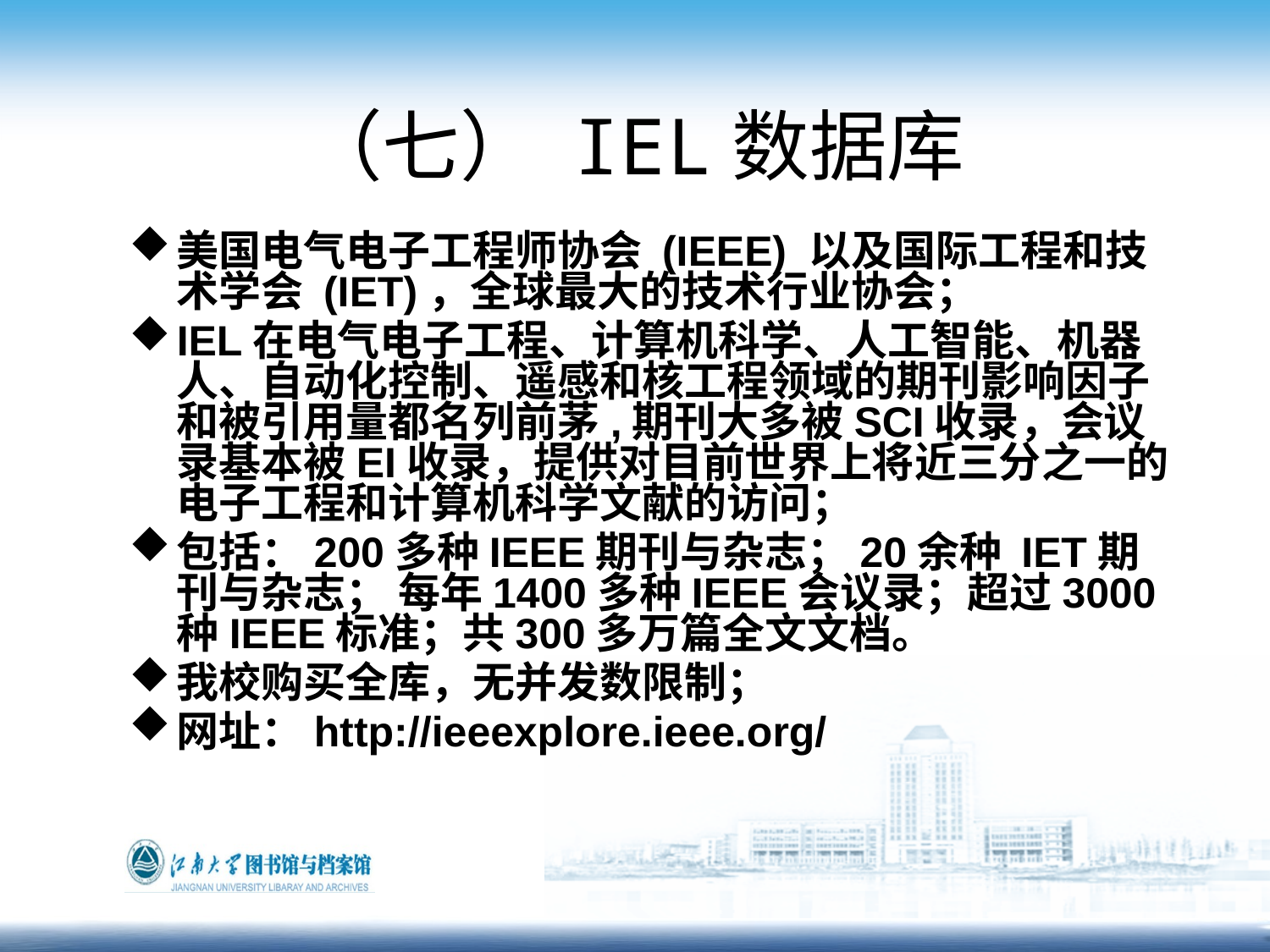

# （七） IEL数据库
美国电气电子工程师协会 (IEEE) 以及国际工程和技术学会 (IET)，全球最大的技术行业协会；
IEL在电气电子工程、计算机科学、人工智能、机器人、自动化控制、遥感和核工程领域的期刊影响因子和被引用量都名列前茅,期刊大多被SCI收录，会议录基本被EI收录，提供对目前世界上将近三分之一的电子工程和计算机科学文献的访问；
包括：200多种IEEE期刊与杂志；20余种 IET期刊与杂志； 每年1400多种IEEE会议录；超过3000种IEEE标准；共300多万篇全文文档。
我校购买全库，无并发数限制；
网址：http://ieeexplore.ieee.org/